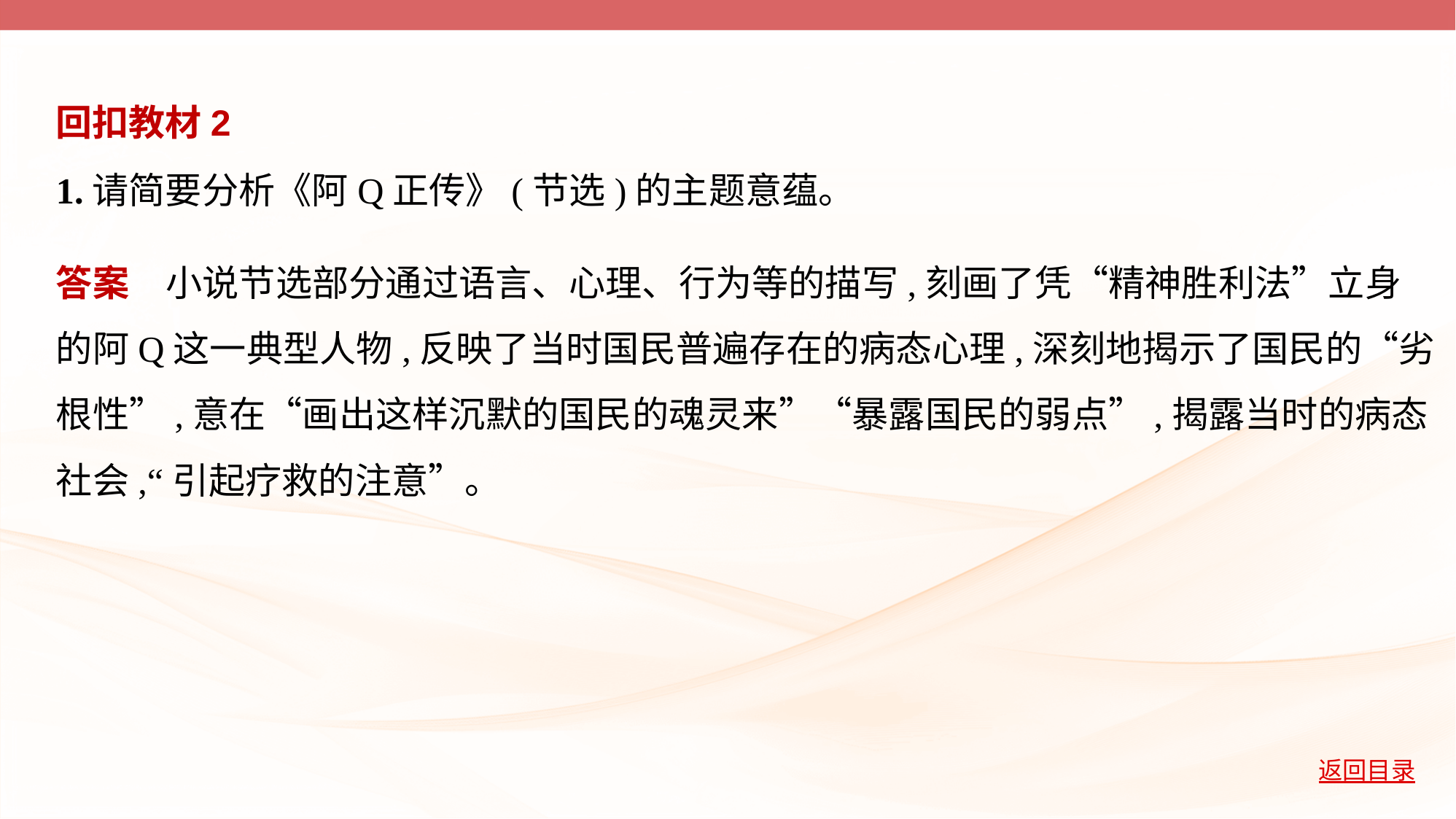

回扣教材2
1.请简要分析《阿Q正传》(节选)的主题意蕴。
答案　小说节选部分通过语言、心理、行为等的描写,刻画了凭“精神胜利法”立身
的阿Q这一典型人物,反映了当时国民普遍存在的病态心理,深刻地揭示了国民的“劣
根性”,意在“画出这样沉默的国民的魂灵来”“暴露国民的弱点”,揭露当时的病态
社会,“引起疗救的注意”。